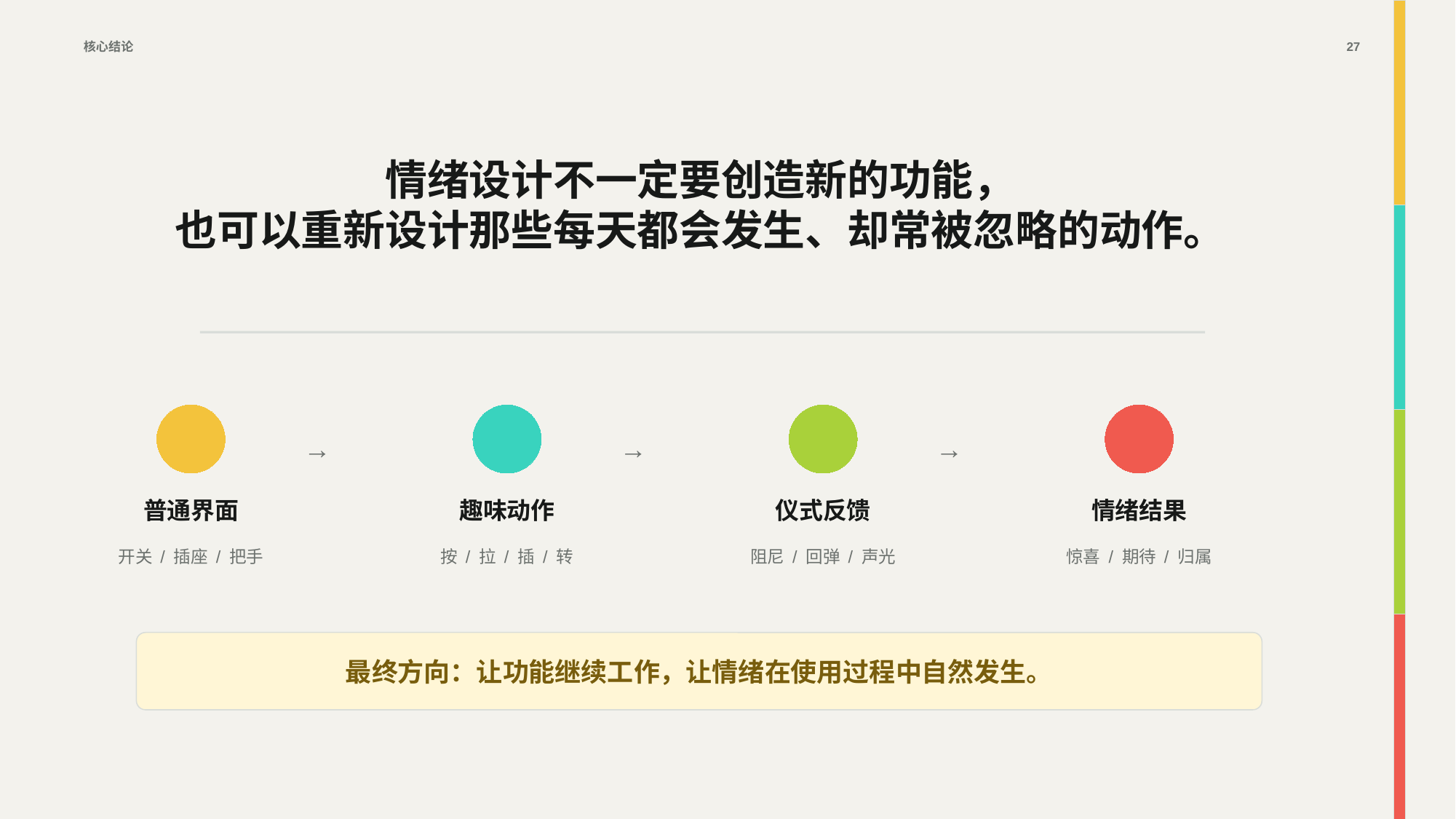

核心结论
27
情绪设计不一定要创造新的功能，
也可以重新设计那些每天都会发生、却常被忽略的动作。

→
→
→
普通界面
趣味动作
仪式反馈
情绪结果
开关 / 插座 / 把手
按 / 拉 / 插 / 转
阻尼 / 回弹 / 声光
惊喜 / 期待 / 归属

最终方向：让功能继续工作，让情绪在使用过程中自然发生。